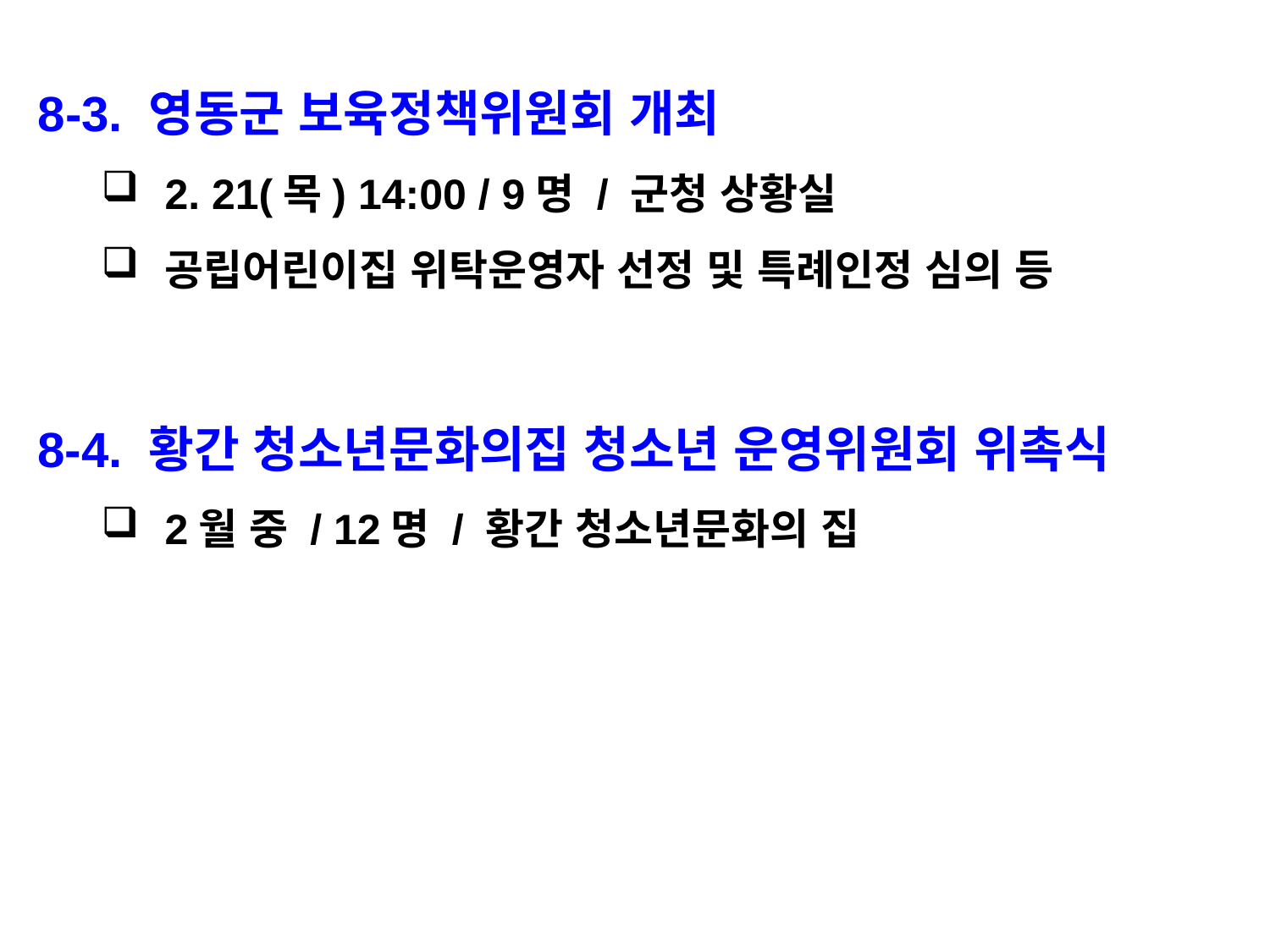

8-3. 영동군 보육정책위원회 개최
2. 21(목) 14:00 / 9명 / 군청 상황실
공립어린이집 위탁운영자 선정 및 특례인정 심의 등

8-4. 황간 청소년문화의집 청소년 운영위원회 위촉식
2월 중 / 12명 / 황간 청소년문화의 집